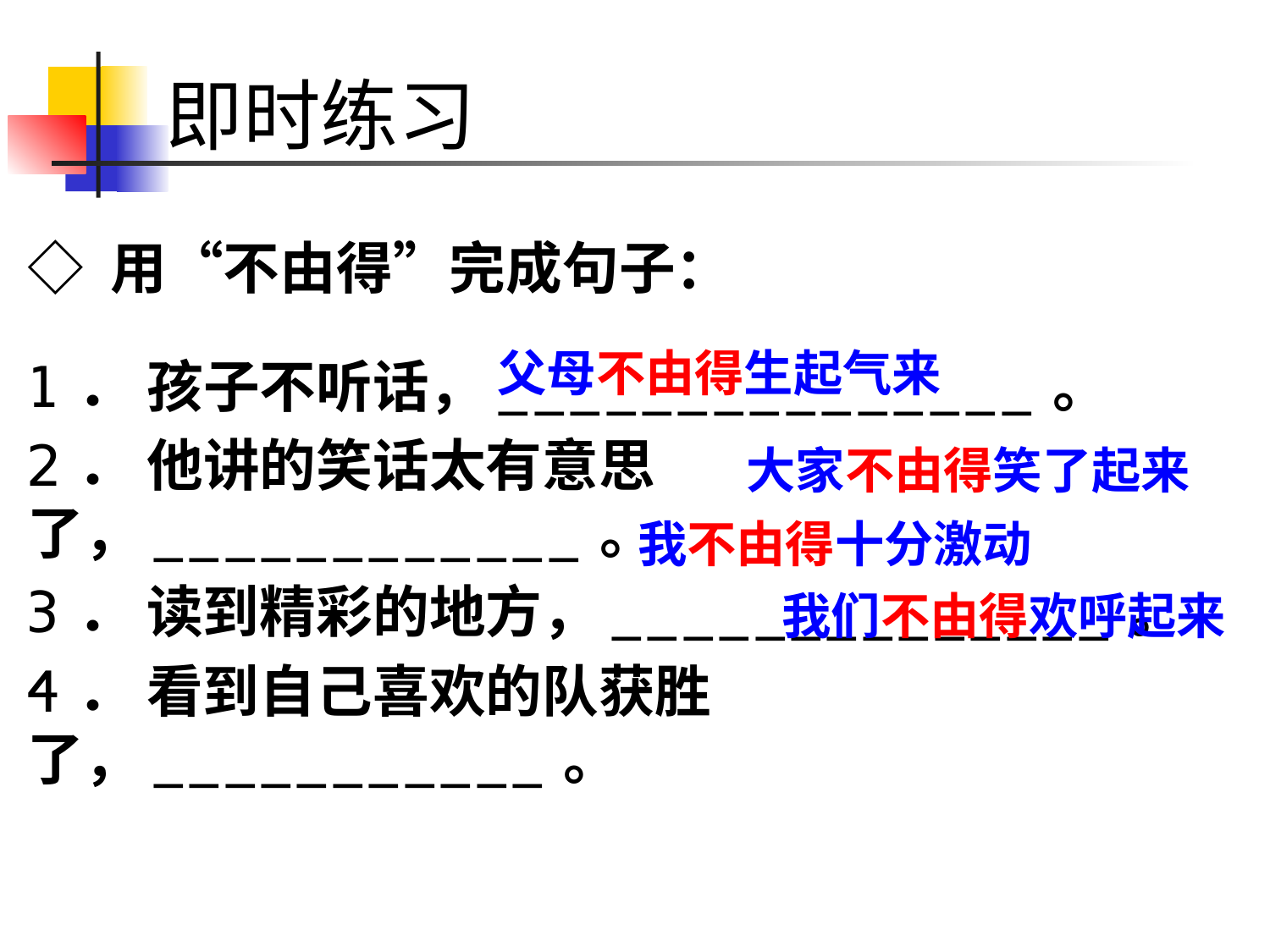

# 即时练习
◇ 用“不由得”完成句子：

1． 孩子不听话，_______________。
2． 他讲的笑话太有意思了，____________。
3． 读到精彩的地方，______________。
4． 看到自己喜欢的队获胜了，___________。

父母不由得生起气来
大家不由得笑了起来
我不由得十分激动
我们不由得欢呼起来